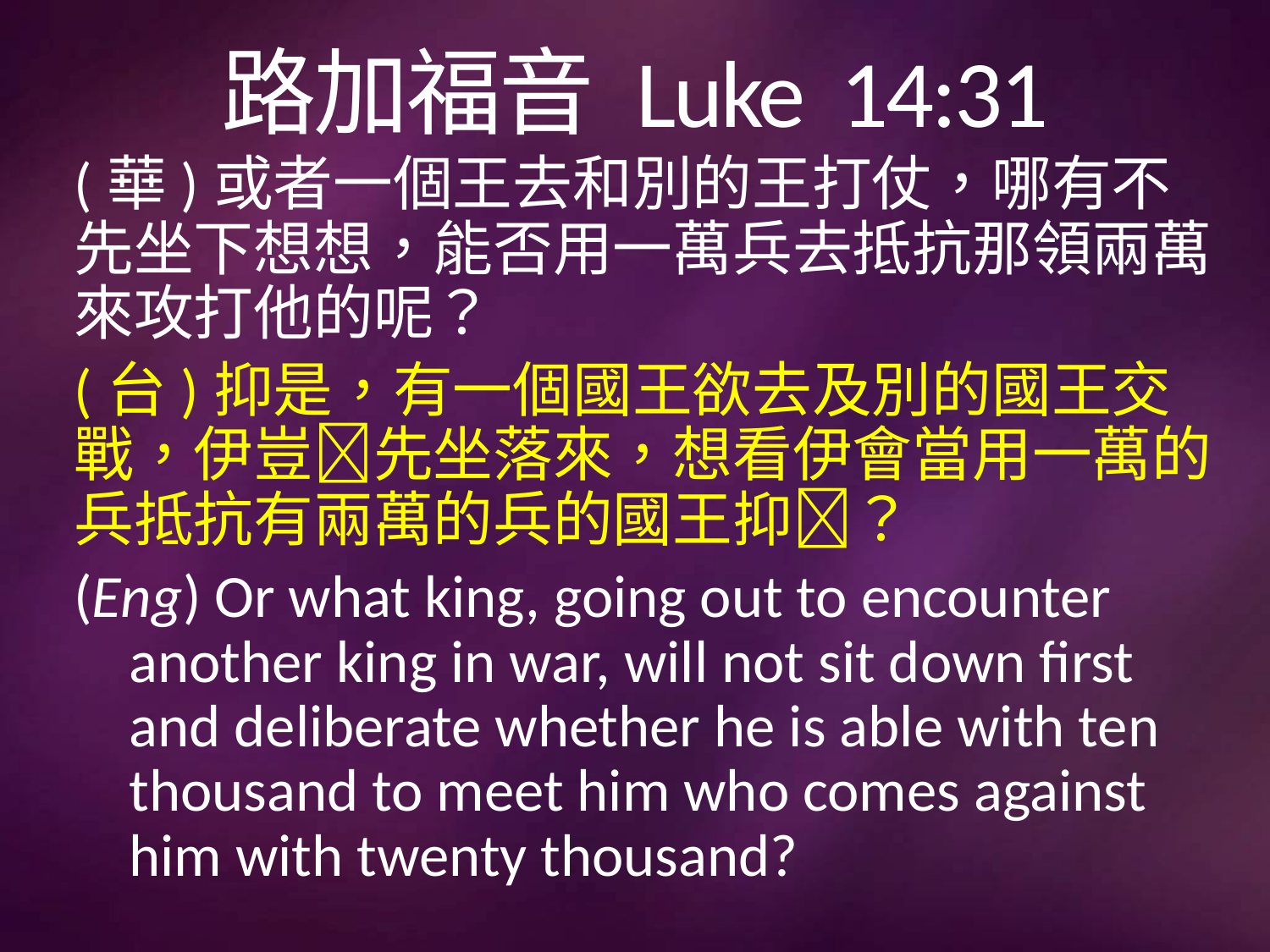

# 路加福音 Luke  14:31
(華)或者一個王去和別的王打仗，哪有不先坐下想想，能否用一萬兵去抵抗那領兩萬來攻打他的呢？
(台)抑是，有一個國王欲去及別的國王交戰，伊豈𣍐先坐落來，想看伊會當用一萬的兵抵抗有兩萬的兵的國王抑𣍐？
(Eng) Or what king, going out to encounter another king in war, will not sit down first and deliberate whether he is able with ten thousand to meet him who comes against him with twenty thousand?